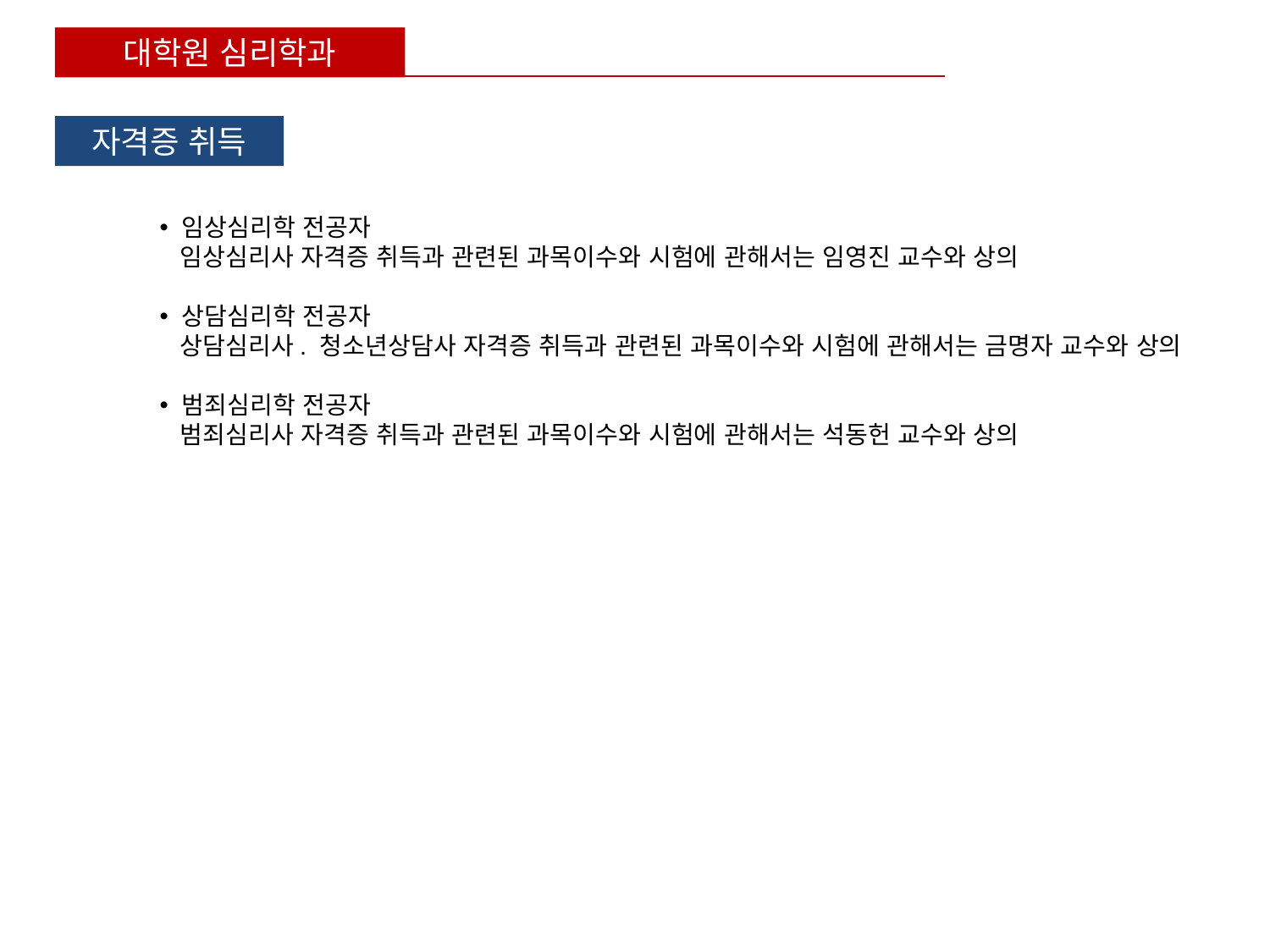

대학원 심리학과
자격증 취득
 임상심리학 전공자
  임상심리사 자격증 취득과 관련된 과목이수와 시험에 관해서는 임영진 교수와 상의

 상담심리학 전공자
  상담심리사. 청소년상담사 자격증 취득과 관련된 과목이수와 시험에 관해서는 금명자 교수와 상의

 범죄심리학 전공자
  범죄심리사 자격증 취득과 관련된 과목이수와 시험에 관해서는 석동헌 교수와 상의